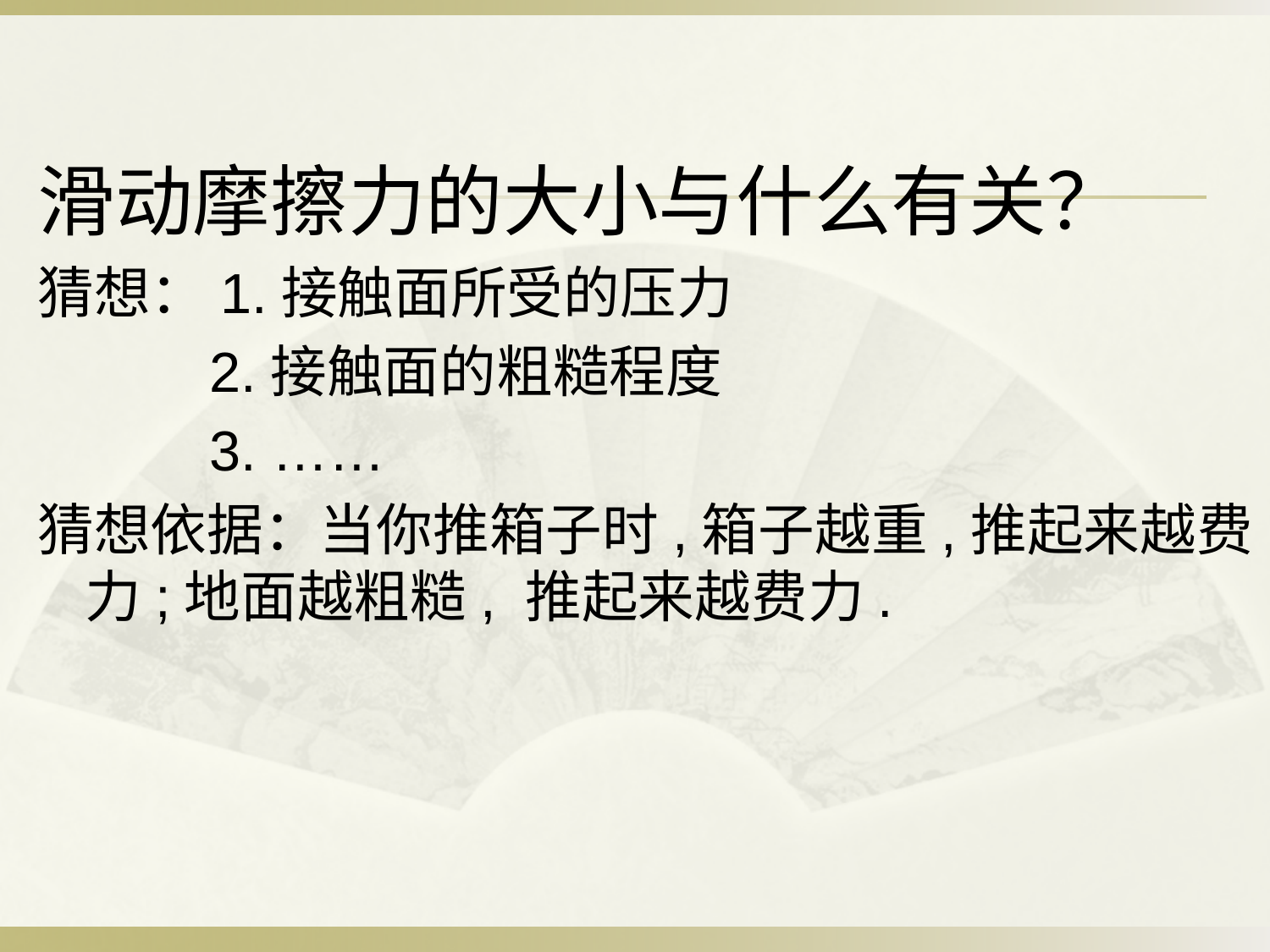

滑动摩擦力的大小与什么有关？
猜想：1.接触面所受的压力
           2.接触面的粗糙程度
           3. ……
猜想依据：当你推箱子时,箱子越重,推起来越费力;地面越粗糙, 推起来越费力.